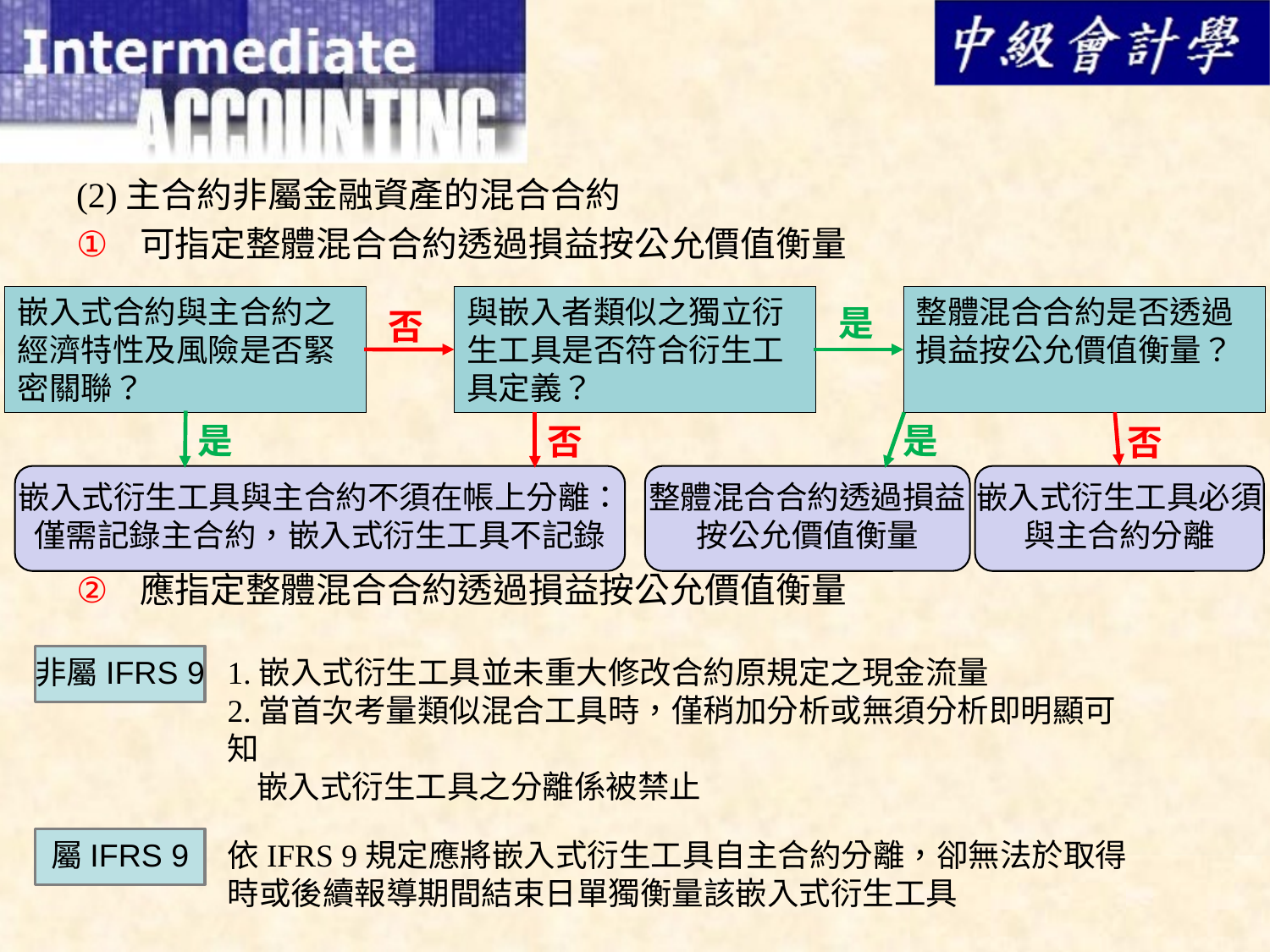

(2)主合約非屬金融資產的混合合約
可指定整體混合合約透過損益按公允價值衡量

應指定整體混合合約透過損益按公允價值衡量
嵌入式合約與主合約之經濟特性及風險是否緊密關聯？
與嵌入者類似之獨立衍生工具是否符合衍生工具定義？
整體混合合約是否透過損益按公允價值衡量？

是
否
是
是
否
否
嵌入式衍生工具與主合約不須在帳上分離：
僅需記錄主合約，嵌入式衍生工具不記錄
整體混合合約透過損益
按公允價值衡量
嵌入式衍生工具必須
與主合約分離
非屬IFRS 9
1.嵌入式衍生工具並未重大修改合約原規定之現金流量
2.當首次考量類似混合工具時，僅稍加分析或無須分析即明顯可知
   嵌入式衍生工具之分離係被禁止
屬IFRS 9
依IFRS 9規定應將嵌入式衍生工具自主合約分離，卻無法於取得時或後續報導期間結束日單獨衡量該嵌入式衍生工具